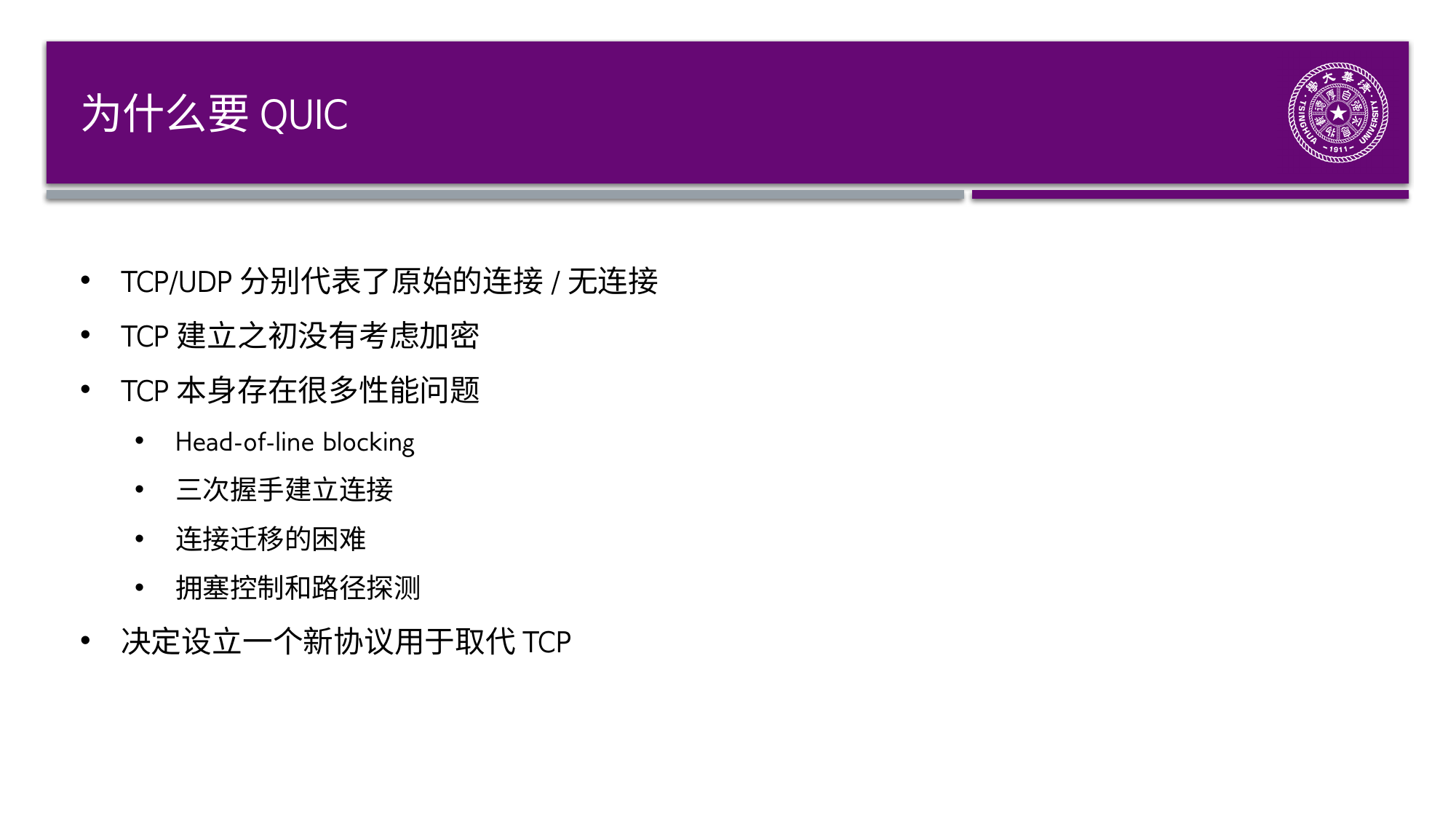

# 为什么要QUIC
TCP/UDP分别代表了原始的连接/无连接
TCP建立之初没有考虑加密
TCP本身存在很多性能问题
Head-of-line blocking
三次握手建立连接
连接迁移的困难
拥塞控制和路径探测
决定设立一个新协议用于取代TCP